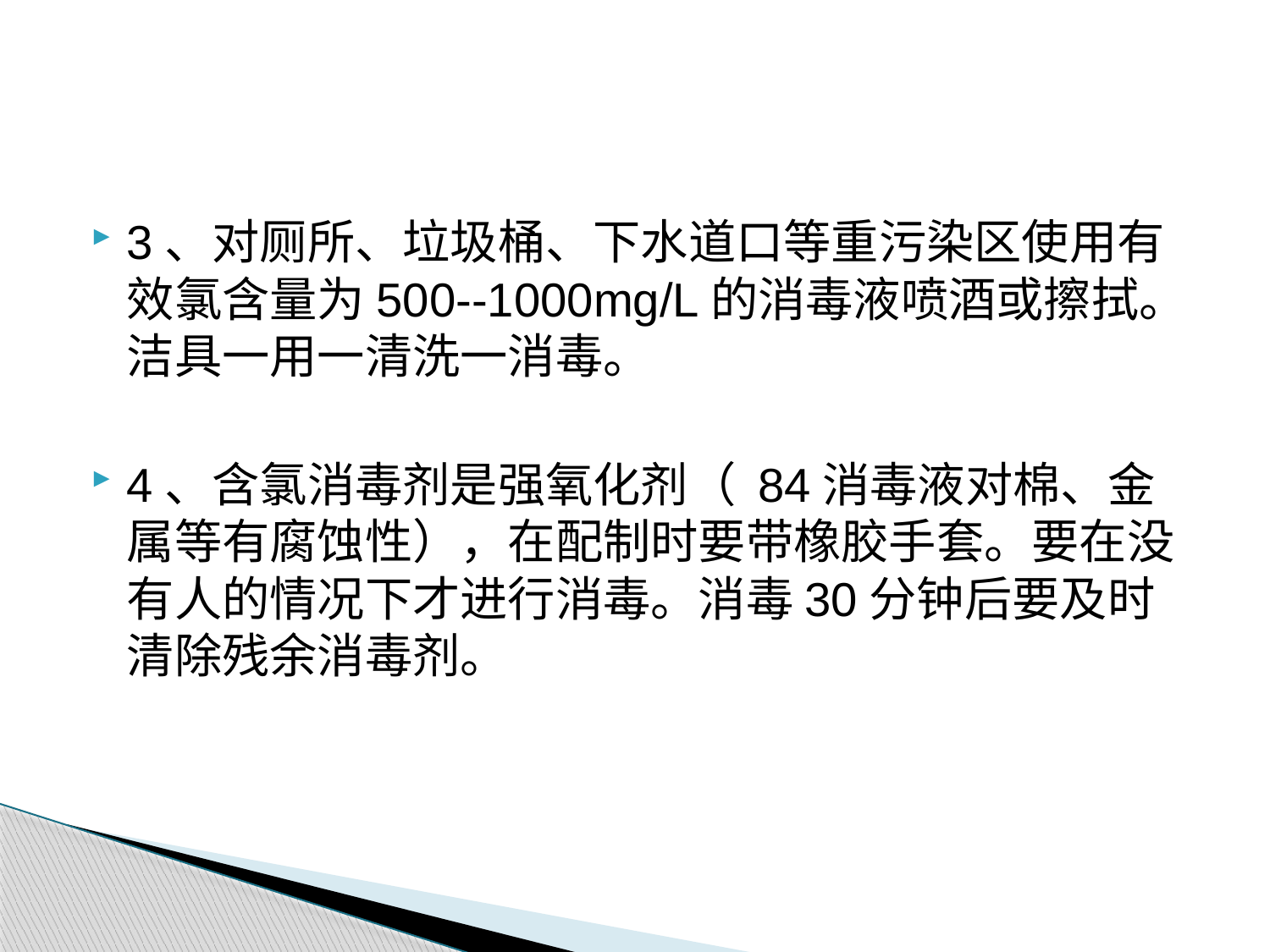

#
3、对厕所、垃圾桶、下水道口等重污染区使用有效氯含量为500--1000mg/L的消毒液喷酒或擦拭。洁具一用一清洗一消毒。

4、含氯消毒剂是强氧化剂（ 84消毒液对棉、金属等有腐蚀性），在配制时要带橡胶手套。要在没有人的情况下才进行消毒。消毒30分钟后要及时清除残余消毒剂。